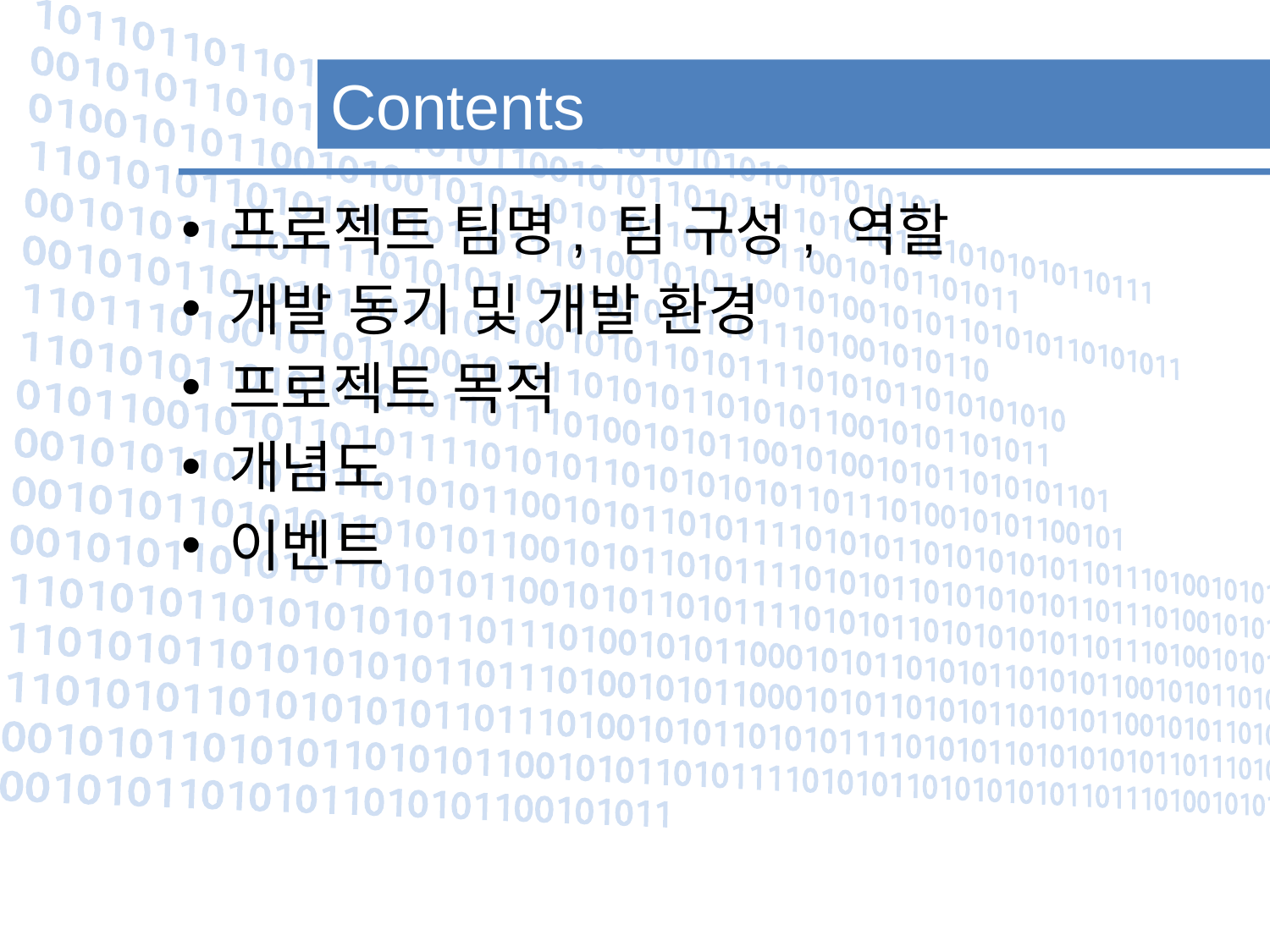

# Contents
프로젝트 팀명, 팀 구성, 역할
개발 동기 및 개발 환경
프로젝트 목적
개념도
이벤트